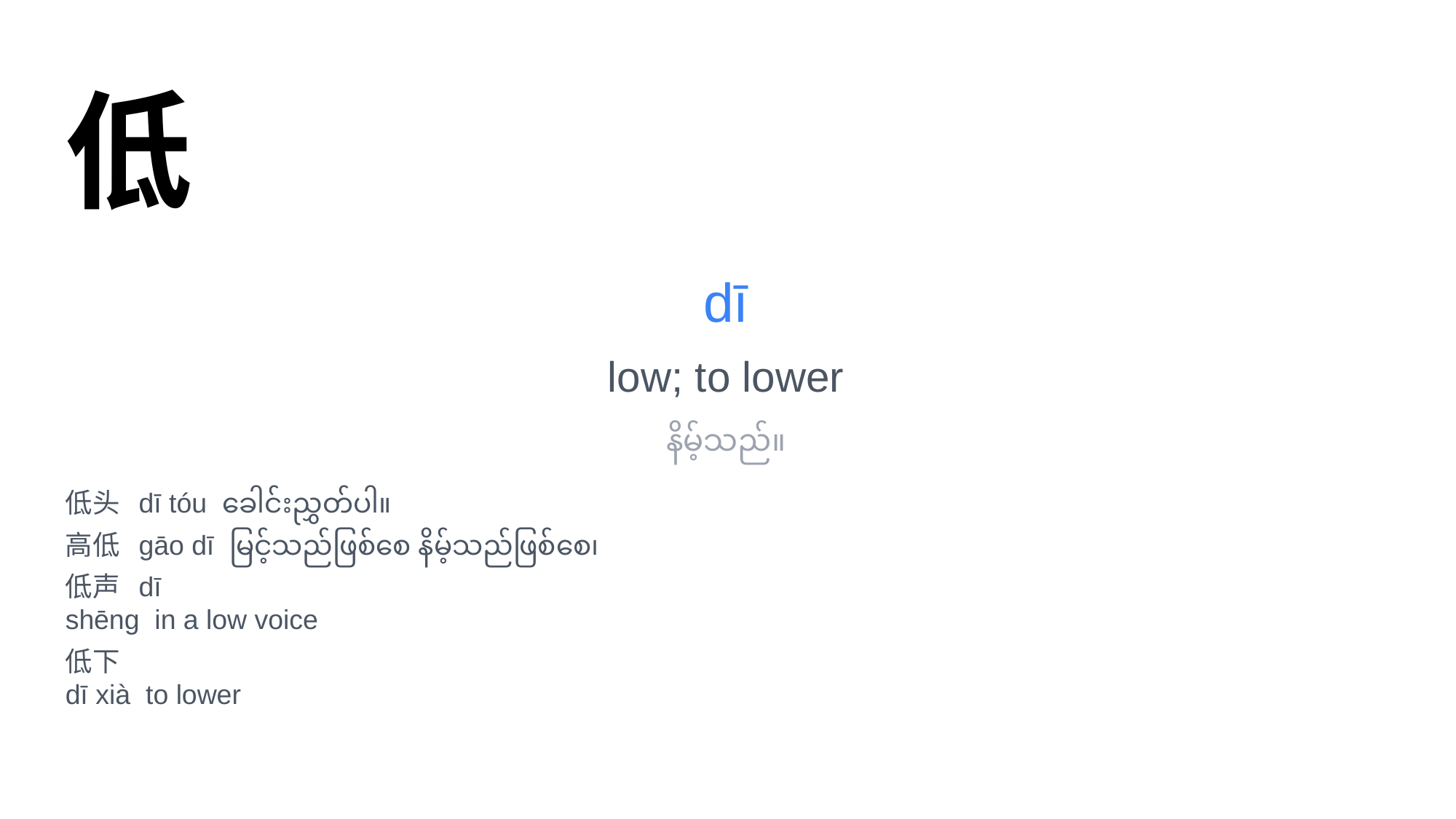

低
dī
low; to lower
နိမ့်သည်။
低头  dī tóu  ခေါင်းညွှတ်ပါ။
高低  gāo dī  မြင့်သည်ဖြစ်စေ နိမ့်သည်ဖြစ်စေ၊
低声  dī
shēng  in a low voice
低下
dī xià  to lower